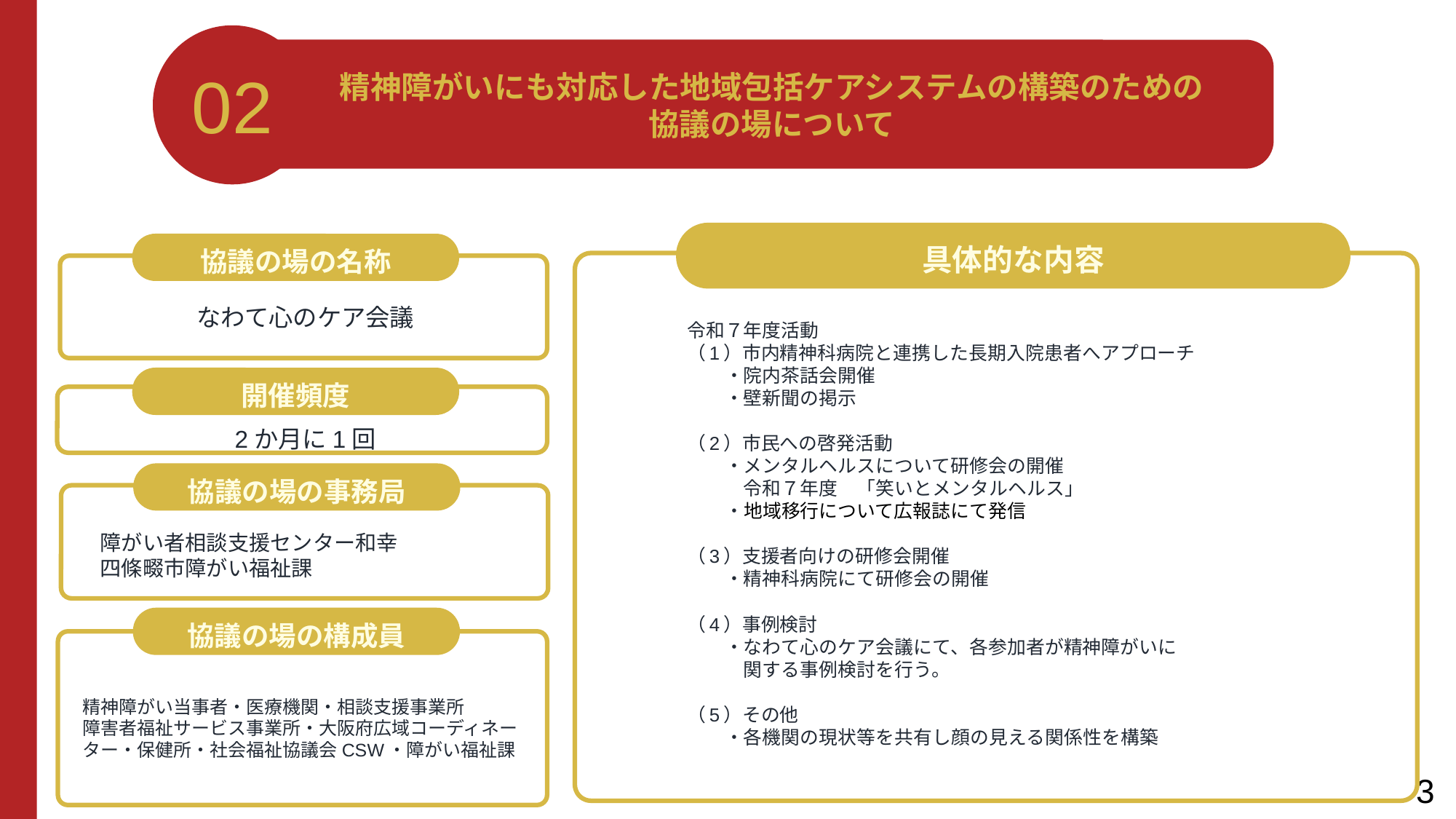

02

精神障がいにも対応した地域包括ケアシステムの構築のための
協議の場について
具体的な内容
協議の場の名称

なわて心のケア会議
令和７年度活動
（1）市内精神科病院と連携した長期入院患者へアプローチ
　　・院内茶話会開催
　　・壁新聞の掲示

（2）市民への啓発活動
　　・メンタルヘルスについて研修会の開催
　　　令和７年度　「笑いとメンタルヘルス」
　　・地域移行について広報誌にて発信

（3）支援者向けの研修会開催
　　・精神科病院にて研修会の開催

（4）事例検討
　　・なわて心のケア会議にて、各参加者が精神障がいに
　　　関する事例検討を行う。

（5）その他
　　・各機関の現状等を共有し顔の見える関係性を構築
開催頻度

2か月に1回
協議の場の事務局

障がい者相談支援センター和幸
四條畷市障がい福祉課

協議の場の構成員

精神障がい当事者・医療機関・相談支援事業所
障害者福祉サービス事業所・大阪府広域コーディネーター・保健所・社会福祉協議会CSW・障がい福祉課